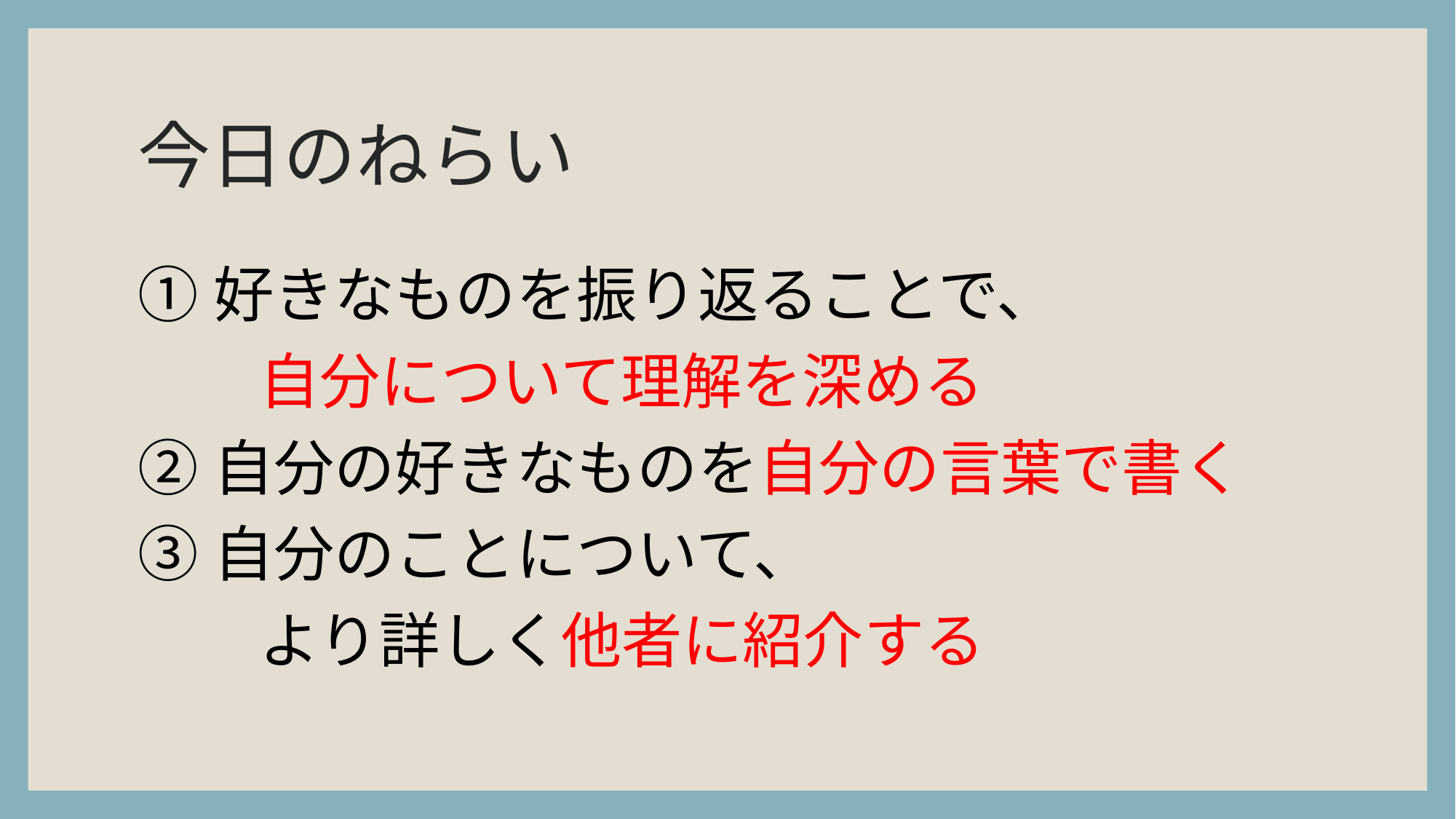

# 今日のねらい
①好きなものを振り返ることで、
　　自分について理解を深める
②自分の好きなものを自分の言葉で書く
③自分のことについて、
　　より詳しく他者に紹介する